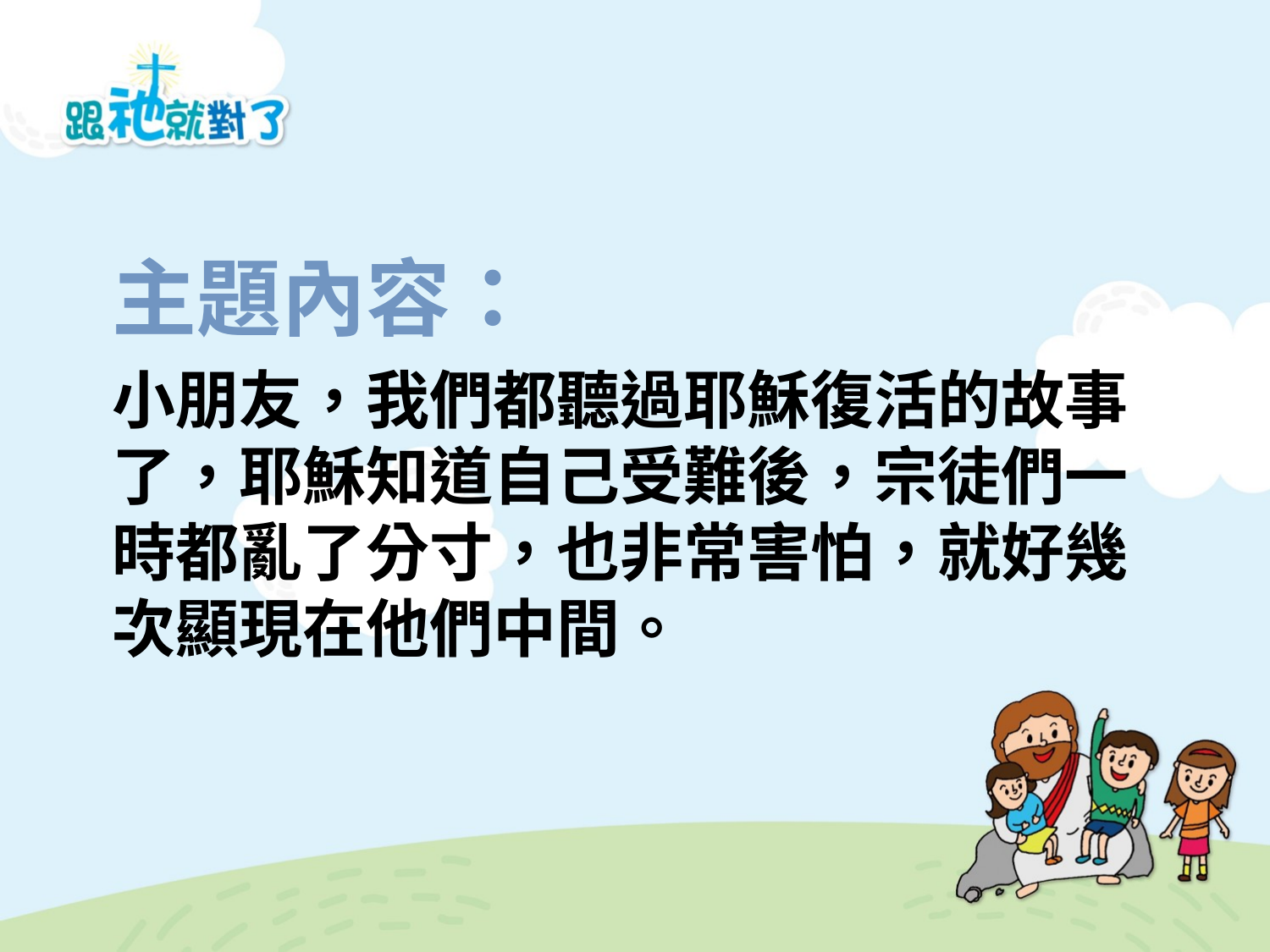

主題內容：
小朋友，我們都聽過耶穌復活的故事了，耶穌知道自己受難後，宗徒們一時都亂了分寸，也非常害怕，就好幾次顯現在他們中間。